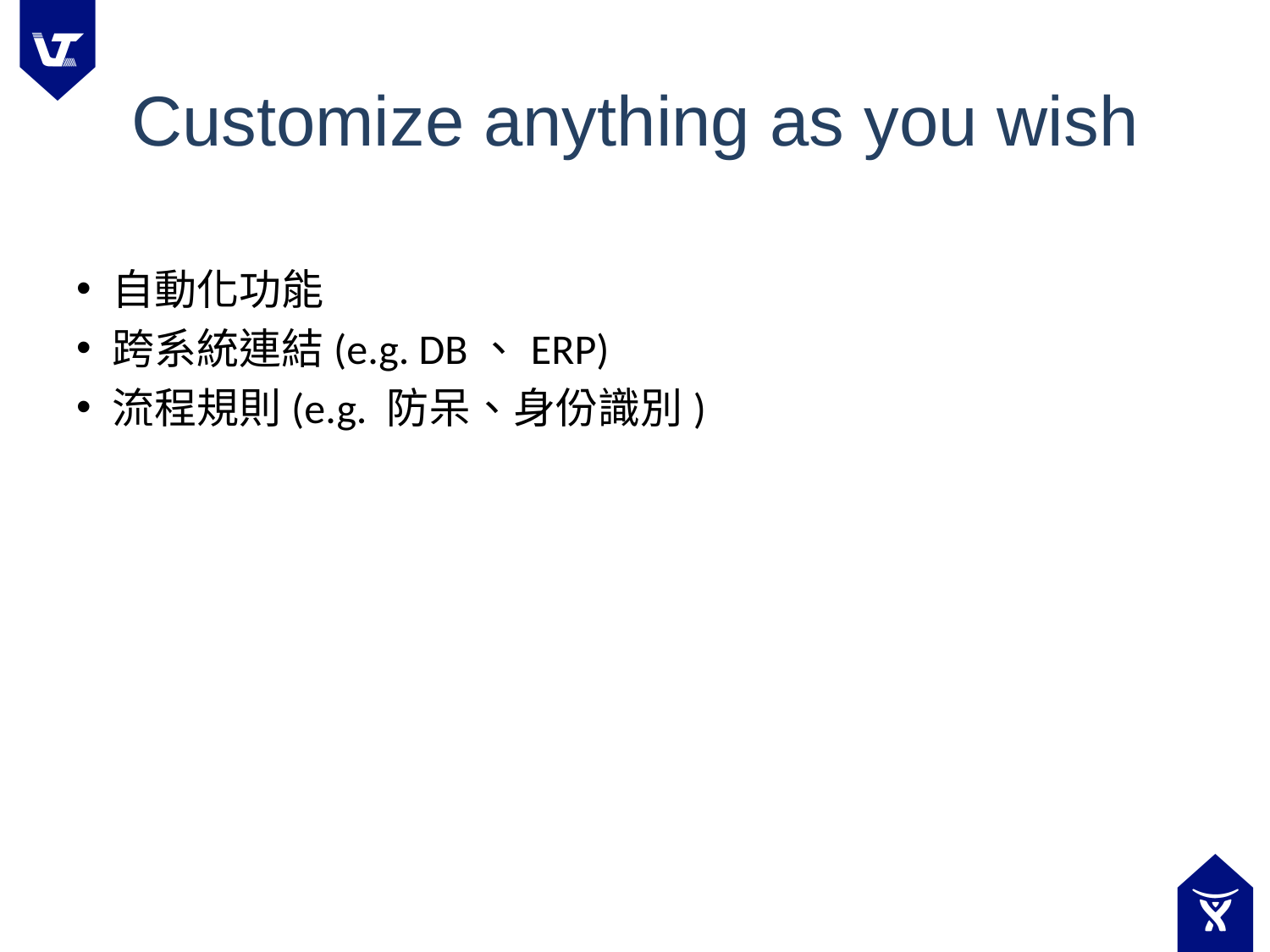

# Customize anything as you wish
自動化功能
跨系統連結(e.g. DB、ERP)
流程規則(e.g. 防呆、身份識別)